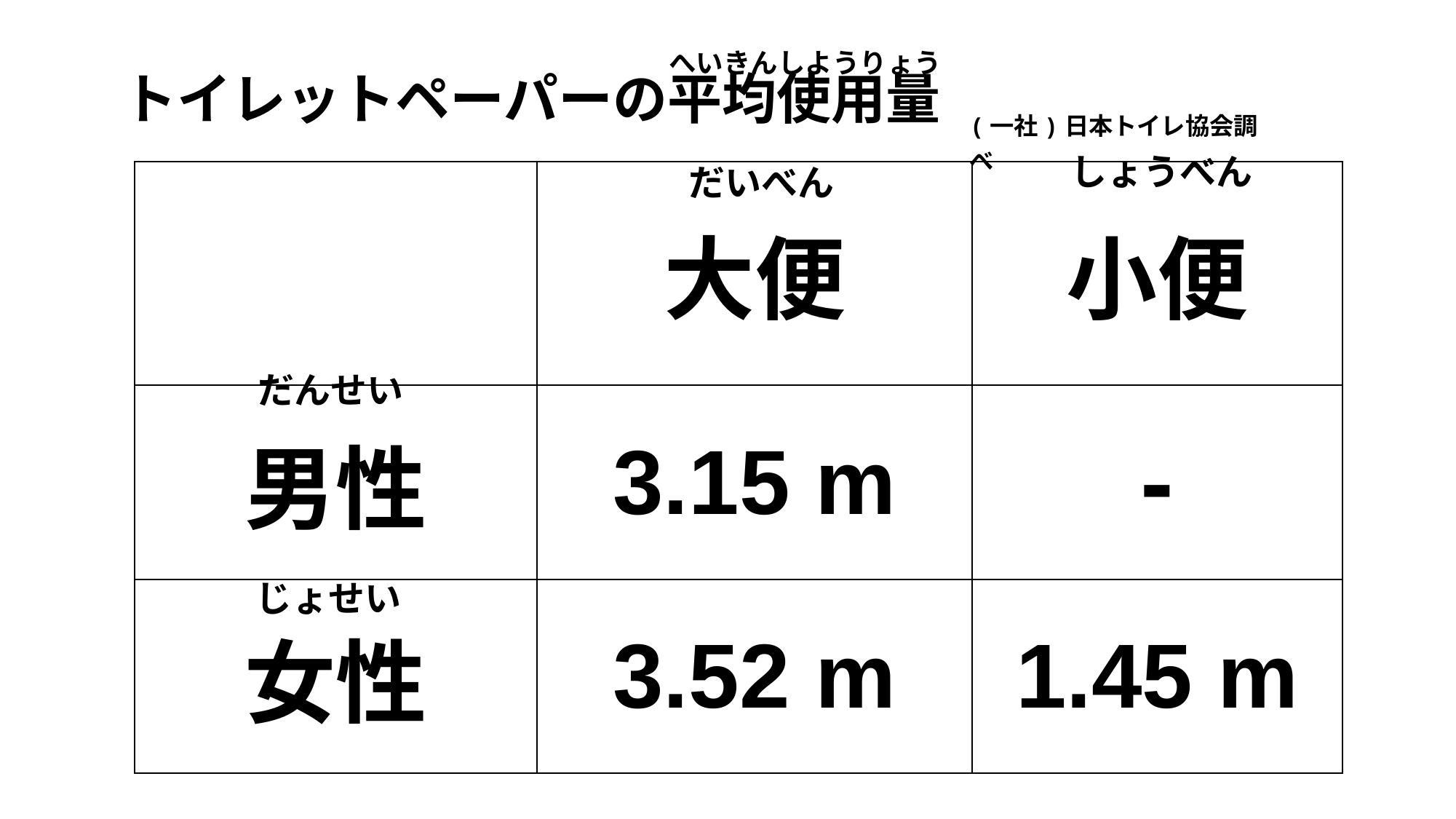

へいきんしようりょう
トイレットペーパーの平均使用量
(一社)日本トイレ協会調べ
だいべん
しょうべん
|  | 大便 | 小便 |
| --- | --- | --- |
| 男性 | 3.15 m | - |
| 女性 | 3.52 m | 1.45 m |
だんせい
じょせい